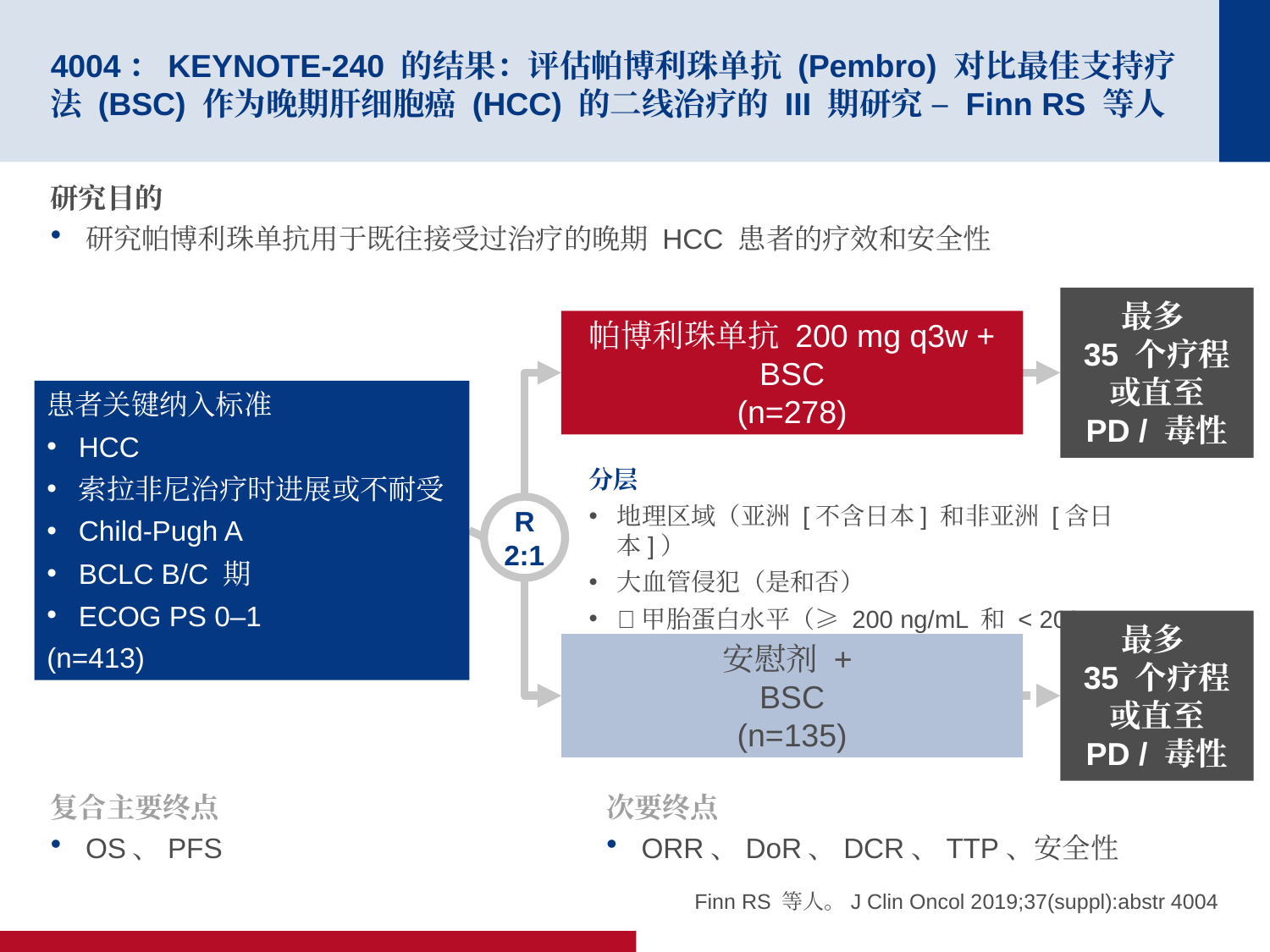

# 4004：KEYNOTE-240 的结果：评估帕博利珠单抗 (Pembro) 对比最佳支持疗法 (BSC) 作为晚期肝细胞癌 (HCC) 的二线治疗的 III 期研究 – Finn RS 等人
研究目的
研究帕博利珠单抗用于既往接受过治疗的晚期 HCC 患者的疗效和安全性
最多
35 个疗程或直至 PD / 毒性
帕博利珠单抗 200 mg q3w + BSC
(n=278)
患者关键纳入标准
HCC
索拉非尼治疗时进展或不耐受
Child-Pugh A
BCLC B/C 期
ECOG PS 0–1
(n=413)
分层
地理区域（亚洲 [不含日本] 和非亚洲 [含日本]）
大血管侵犯（是和否）
α甲胎蛋白水平（≥ 200 ng/mL 和 < 200 ng/mL）
R
2:1
最多
35 个疗程或直至 PD / 毒性
安慰剂 +
BSC
(n=135)
复合主要终点
OS、PFS

次要终点
ORR、DoR、DCR、TTP、安全性
Finn RS 等人。J Clin Oncol 2019;37(suppl):abstr 4004